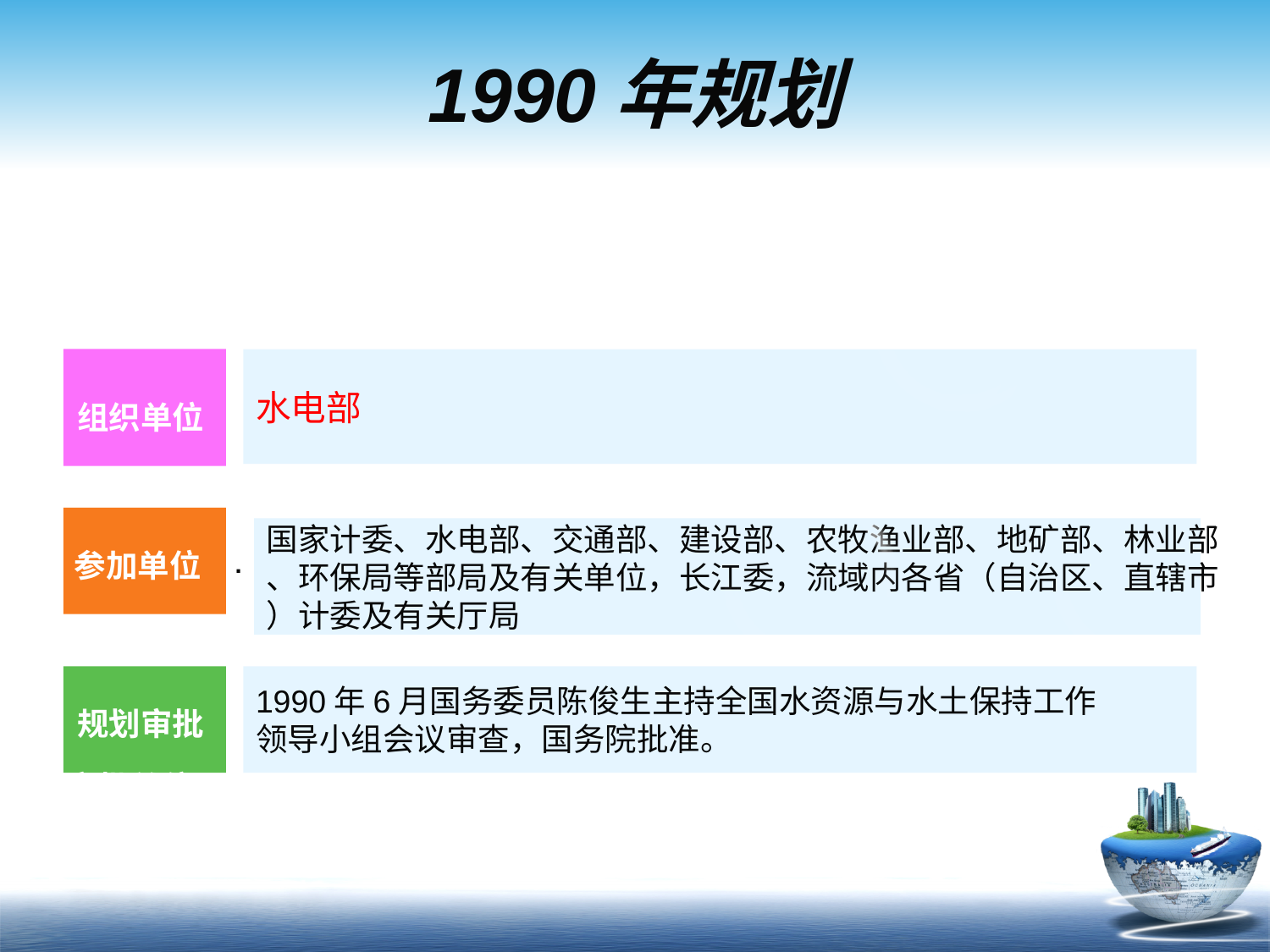

# 1990年规划

水电部

组织单位

国家计委、水电部、交通部、建设部、农牧渔业部、地矿部、林业部
、环保局等部局及有关单位，长江委，流域内各省（自治区、直辖市
）计委及有关厅局
参加单位
.

1990年6月国务委员陈俊生主持全国水资源与水土保持工作
领导小组会议审查，国务院批准。
规划审批
审批单位